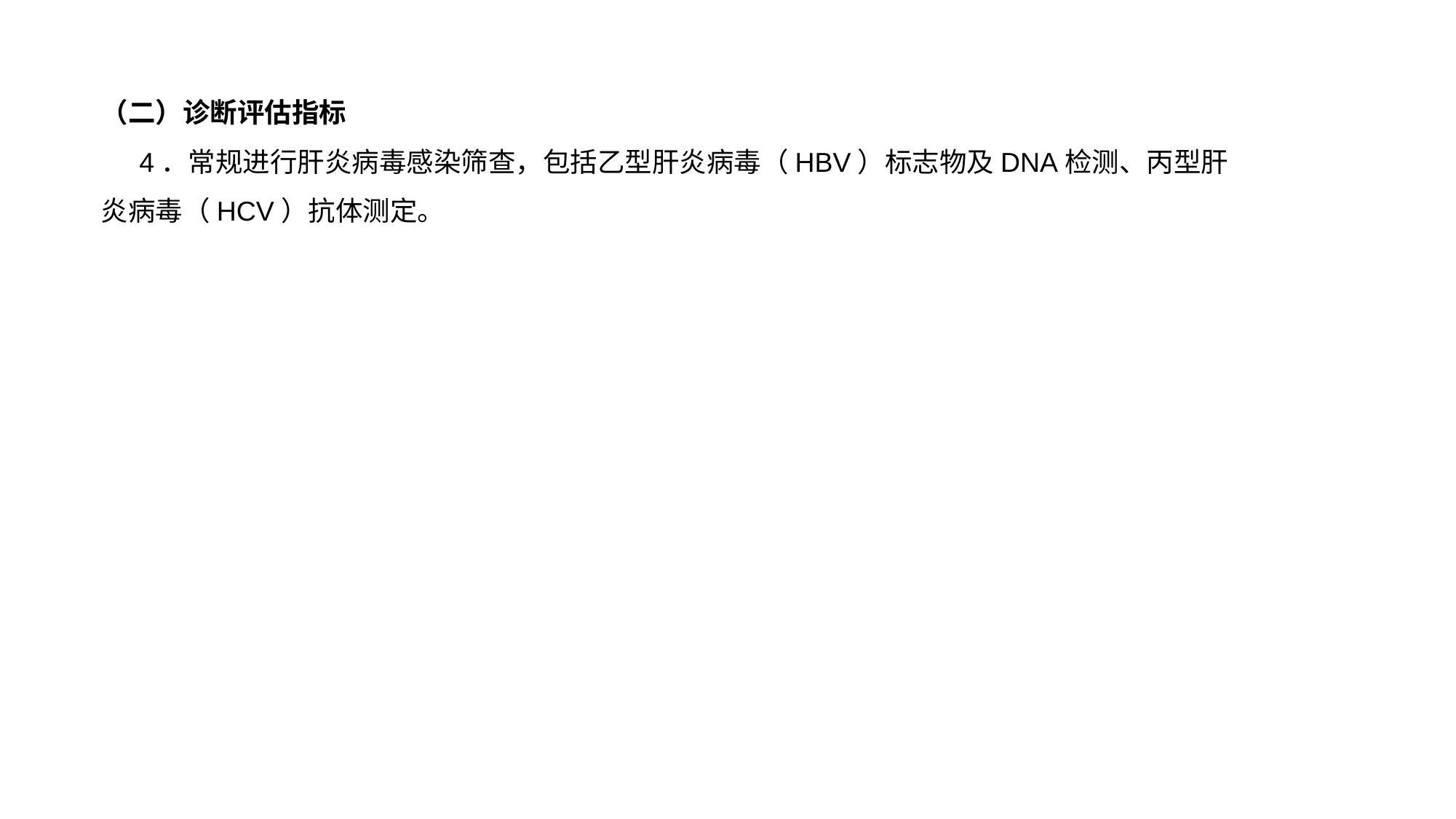

（二）诊断评估指标
     4．常规进行肝炎病毒感染筛查，包括乙型肝炎病毒（HBV）标志物及DNA检测、丙型肝炎病毒（HCV）抗体测定。